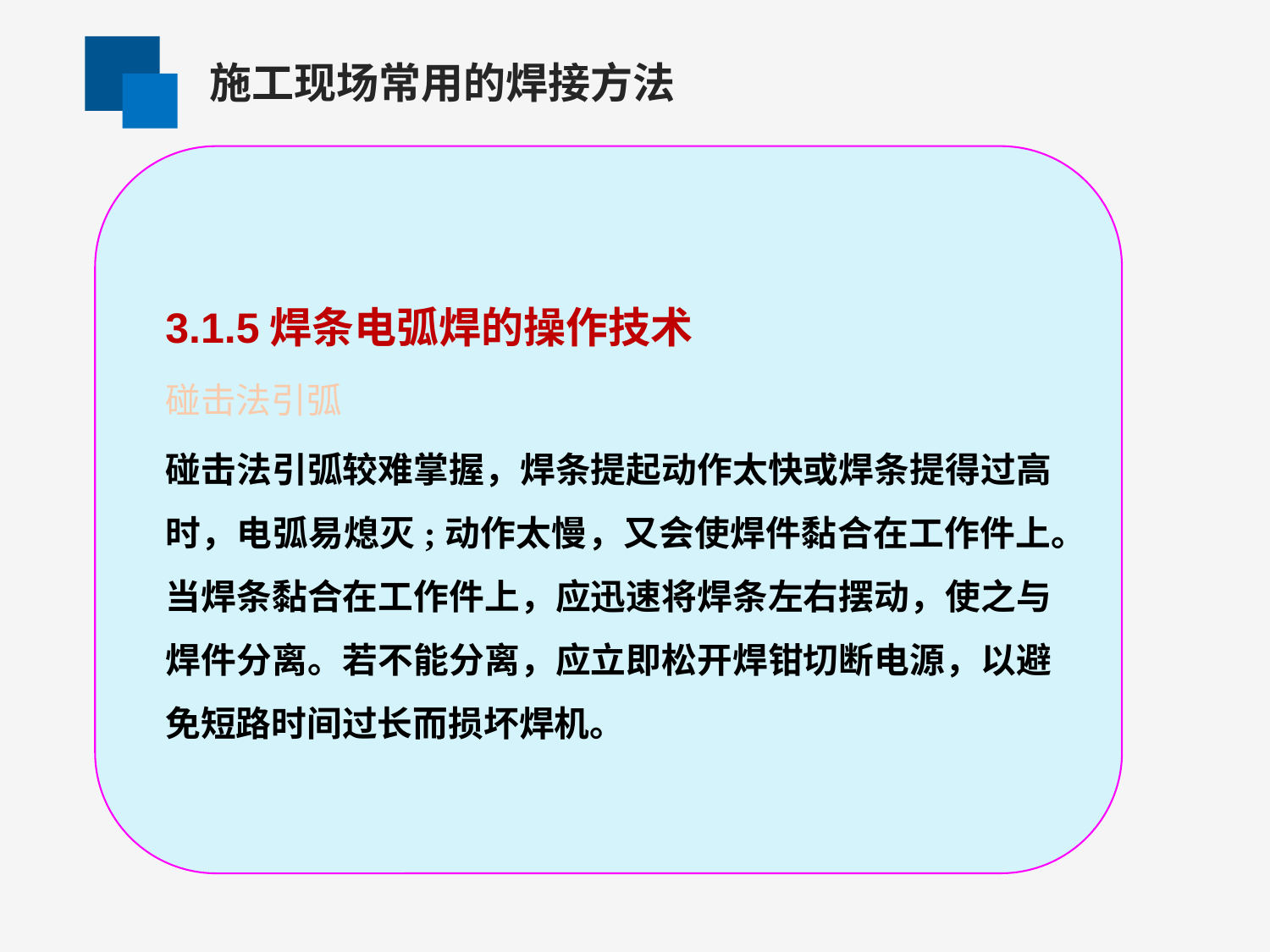

施工现场常用的焊接方法
3.1.5焊条电弧焊的操作技术
碰击法引弧
碰击法引弧较难掌握，焊条提起动作太快或焊条提得过高时，电弧易熄灭;动作太慢，又会使焊件黏合在工作件上。当焊条黏合在工作件上，应迅速将焊条左右摆动，使之与焊件分离。若不能分离，应立即松开焊钳切断电源，以避免短路时间过长而损坏焊机。